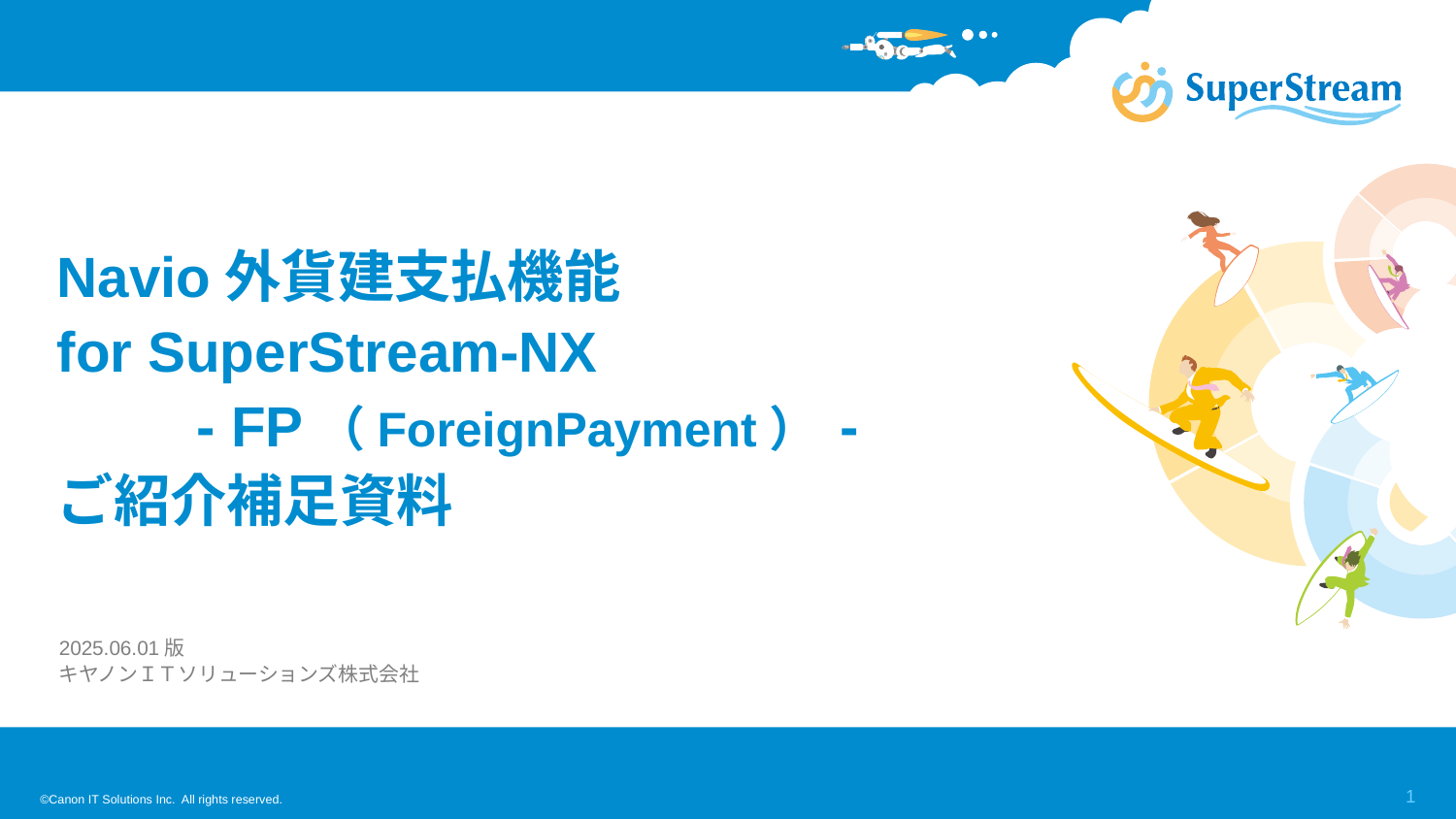

# Navio外貨建支払機能 for SuperStream-NX 　　 - FP（ForeignPayment） - ご紹介補足資料
2025.06.01版
キヤノンＩＴソリューションズ株式会社
©Canon IT Solutions Inc.  All rights reserved.
1